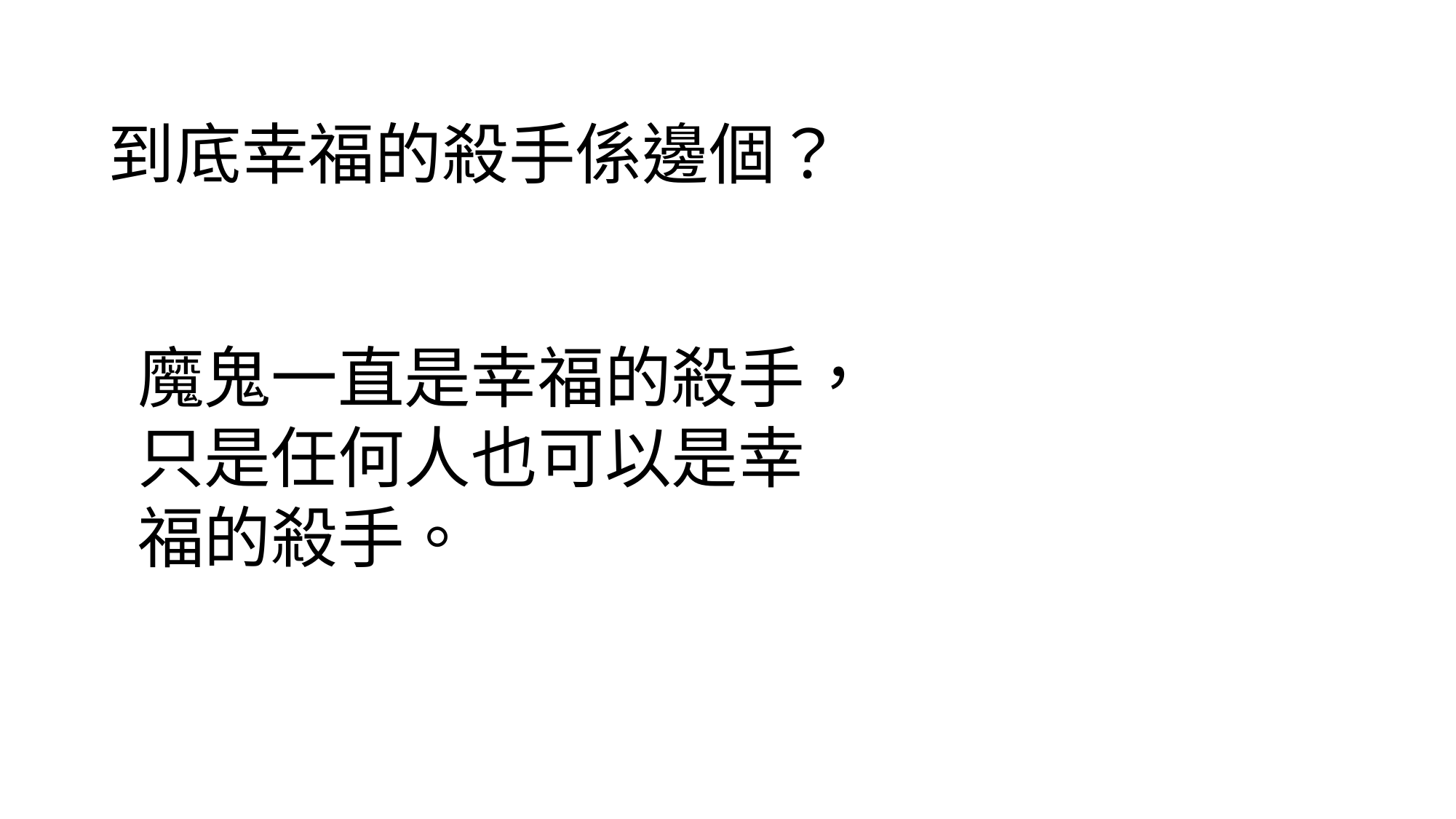

# 到底幸福的殺手係邊個？
魔鬼一直是幸福的殺手，只是任何人也可以是幸福的殺手。